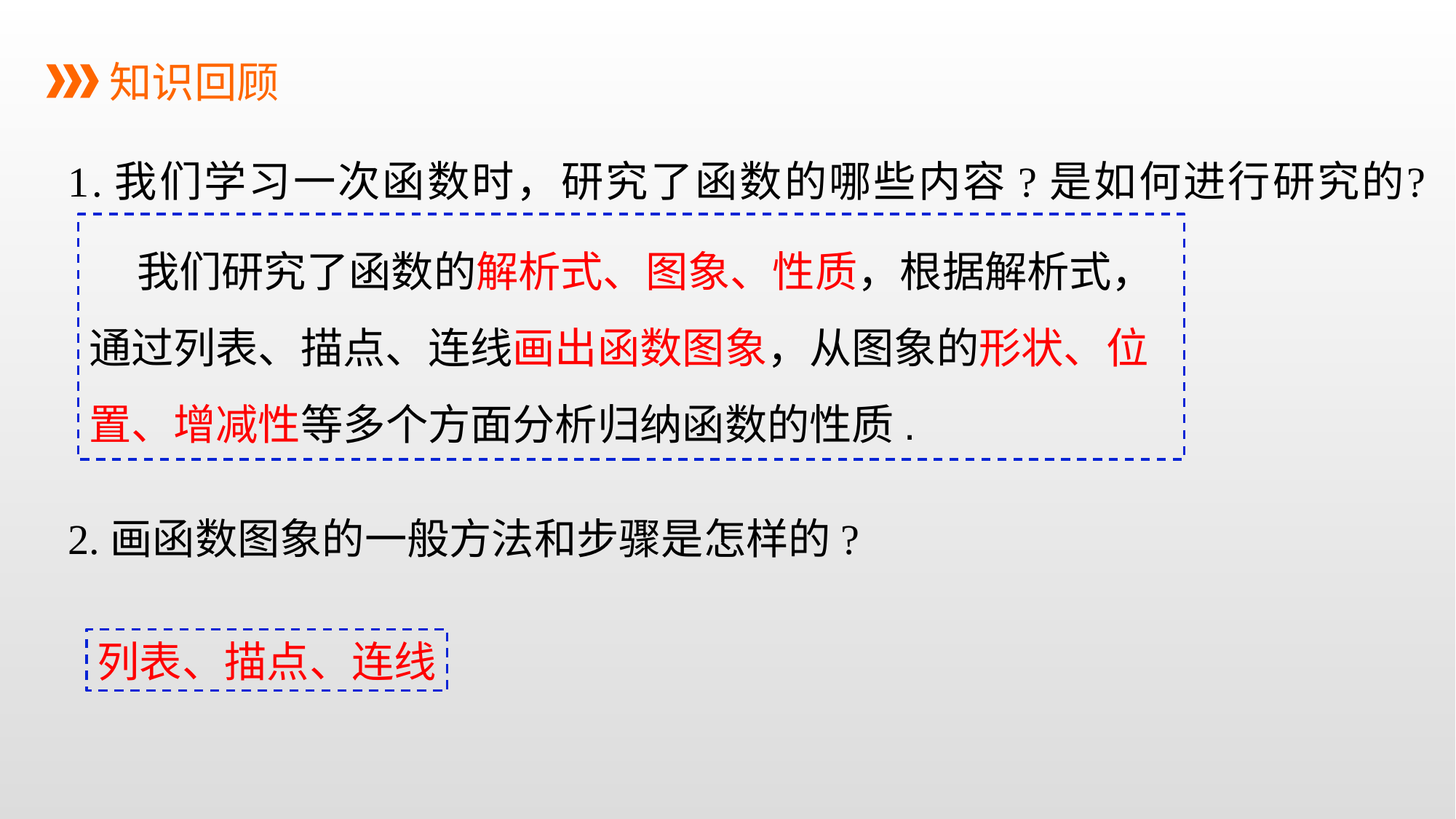

知识回顾

1.我们学习一次函数时，研究了函数的哪些内容?是如何进行研究的?
    我们研究了函数的解析式、图象、性质，根据解析式，通过列表、描点、连线画出函数图象，从图象的形状、位置、增减性等多个方面分析归纳函数的性质.
2.画函数图象的一般方法和步骤是怎样的?
列表、描点、连线